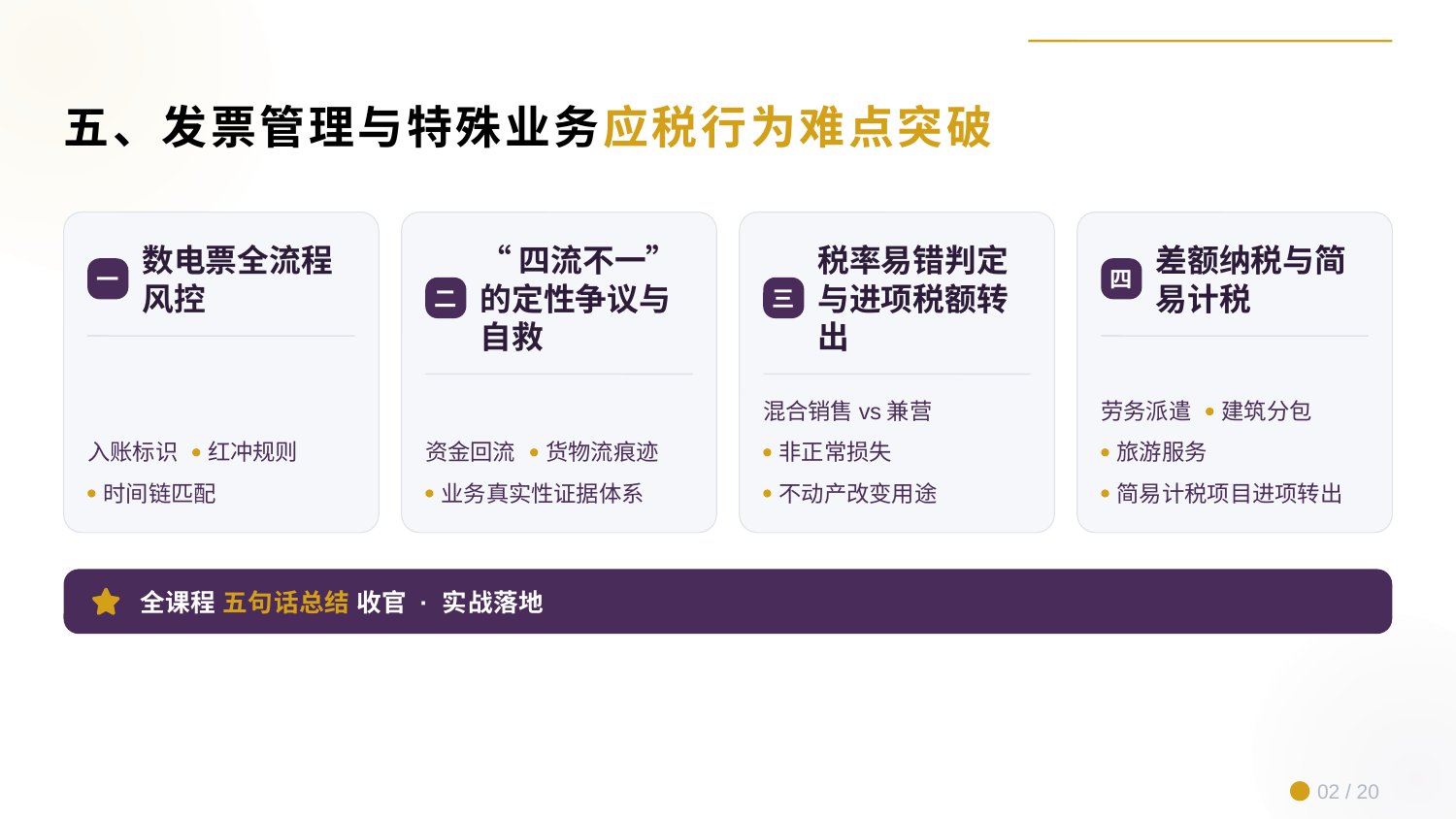

五、发票管理与特殊业务应税行为难点突破

数电票全流程风控
“四流不一”的定性争议与自救
税率易错判定与进项税额转出
差额纳税与简易计税
一

四

二

三

混合销售vs兼营
劳务派遣
建筑分包

入账标识
红冲规则
资金回流
货物流痕迹
非正常损失
旅游服务

时间链匹配
业务真实性证据体系
不动产改变用途
简易计税项目进项转出

全课程 五句话总结 收官 · 实战落地

02 / 20